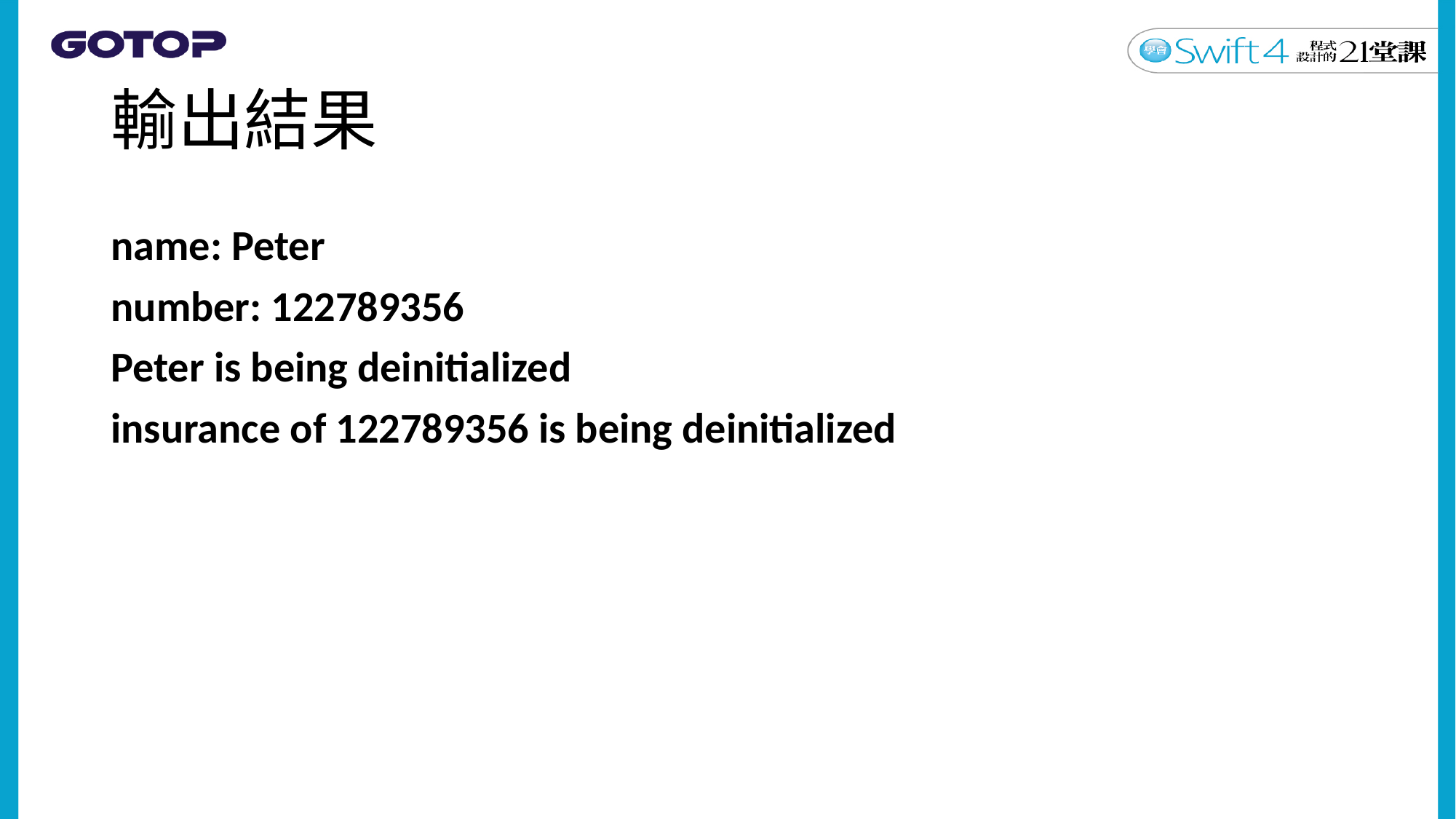

# 輸出結果
name: Peter
number: 122789356
Peter is being deinitialized
insurance of 122789356 is being deinitialized